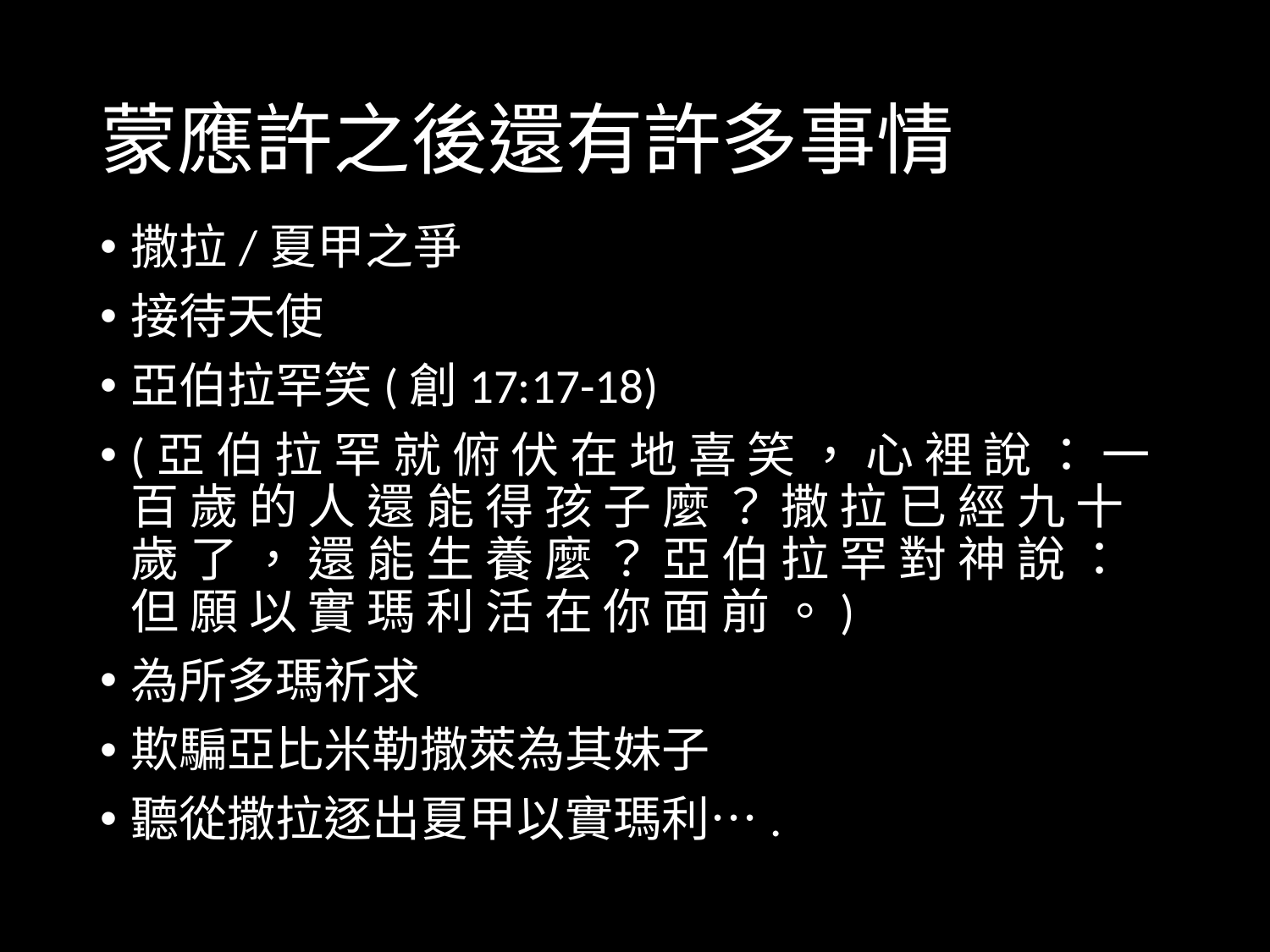

# 蒙應許之後還有許多事情
撒拉/夏甲之爭
接待天使
亞伯拉罕笑(創17:17-18)
(亞 伯 拉 罕 就 俯 伏 在 地 喜 笑 ， 心 裡 說 ： 一 百 歲 的 人 還 能 得 孩 子 麼 ？ 撒 拉 已 經 九 十 歲 了 ， 還 能 生 養 麼 ？ 亞 伯 拉 罕 對 神 說 ： 但 願 以 實 瑪 利 活 在 你 面 前 。)
為所多瑪祈求
欺騙亞比米勒撒萊為其妹子
聽從撒拉逐出夏甲以實瑪利….